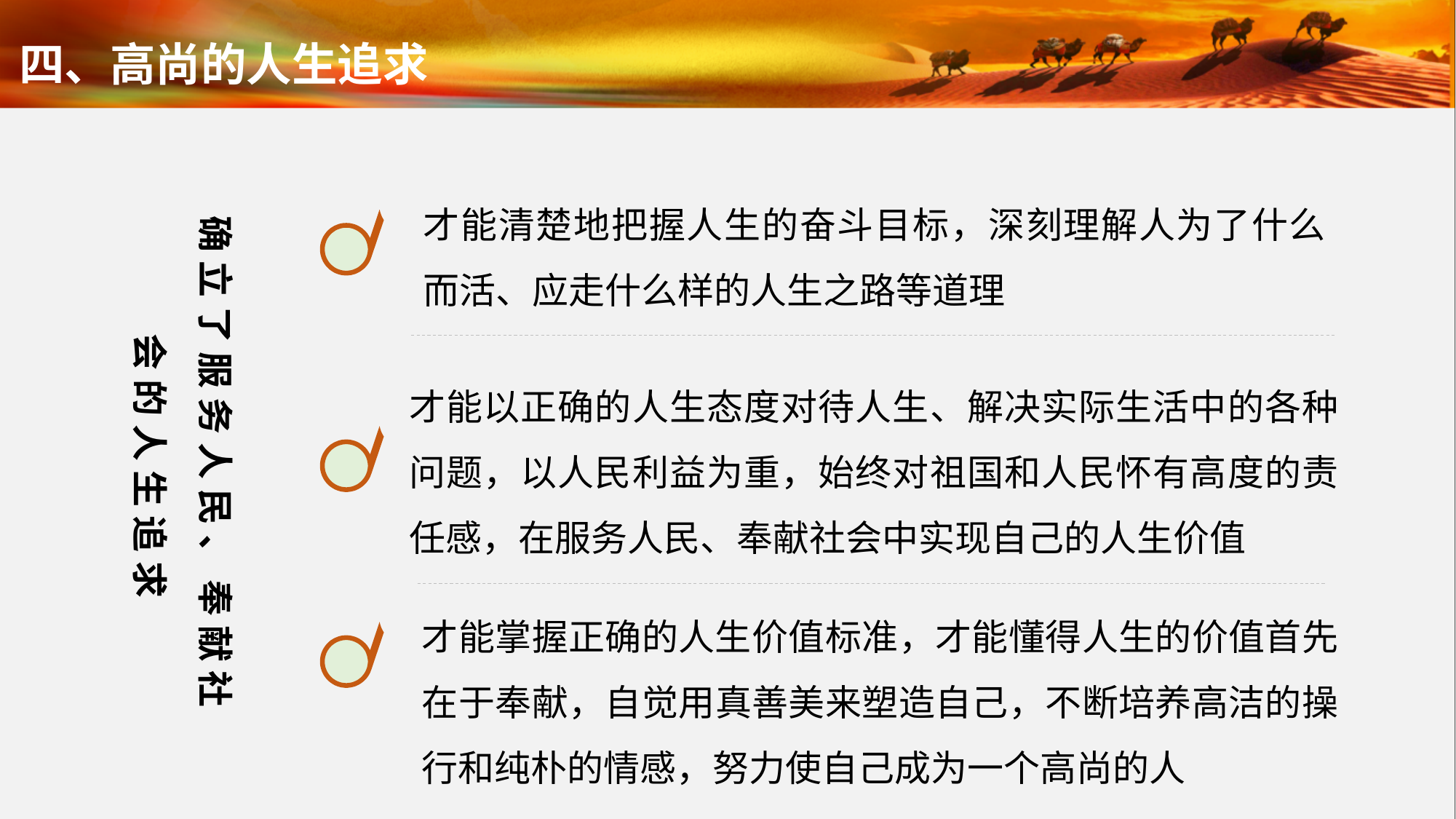

四、高尚的人生追求
才能清楚地把握人生的奋斗目标，深刻理解人为了什么而活、应走什么样的人生之路等道理
确立了服务人民、奉献社会的人生追求

才能以正确的人生态度对待人生、解决实际生活中的各种问题，以人民利益为重，始终对祖国和人民怀有高度的责任感，在服务人民、奉献社会中实现自己的人生价值

才能掌握正确的人生价值标准，才能懂得人生的价值首先在于奉献，自觉用真善美来塑造自己，不断培养高洁的操行和纯朴的情感，努力使自己成为一个高尚的人